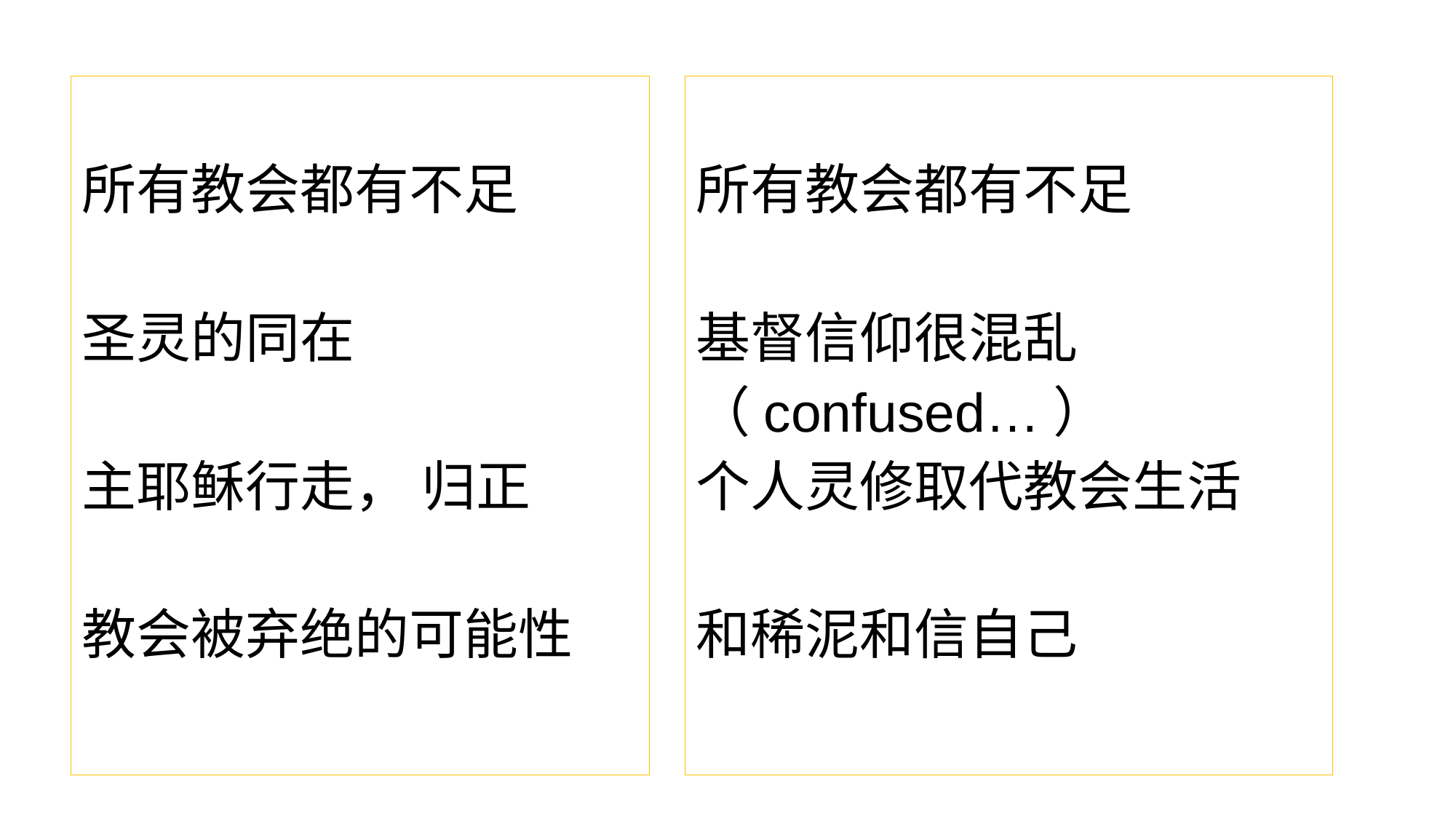

所有教会都有不足

圣灵的同在

主耶稣行走， 归正

教会被弃绝的可能性

所有教会都有不足

基督信仰很混乱
（confused…）
个人灵修取代教会生活

和稀泥和信自己